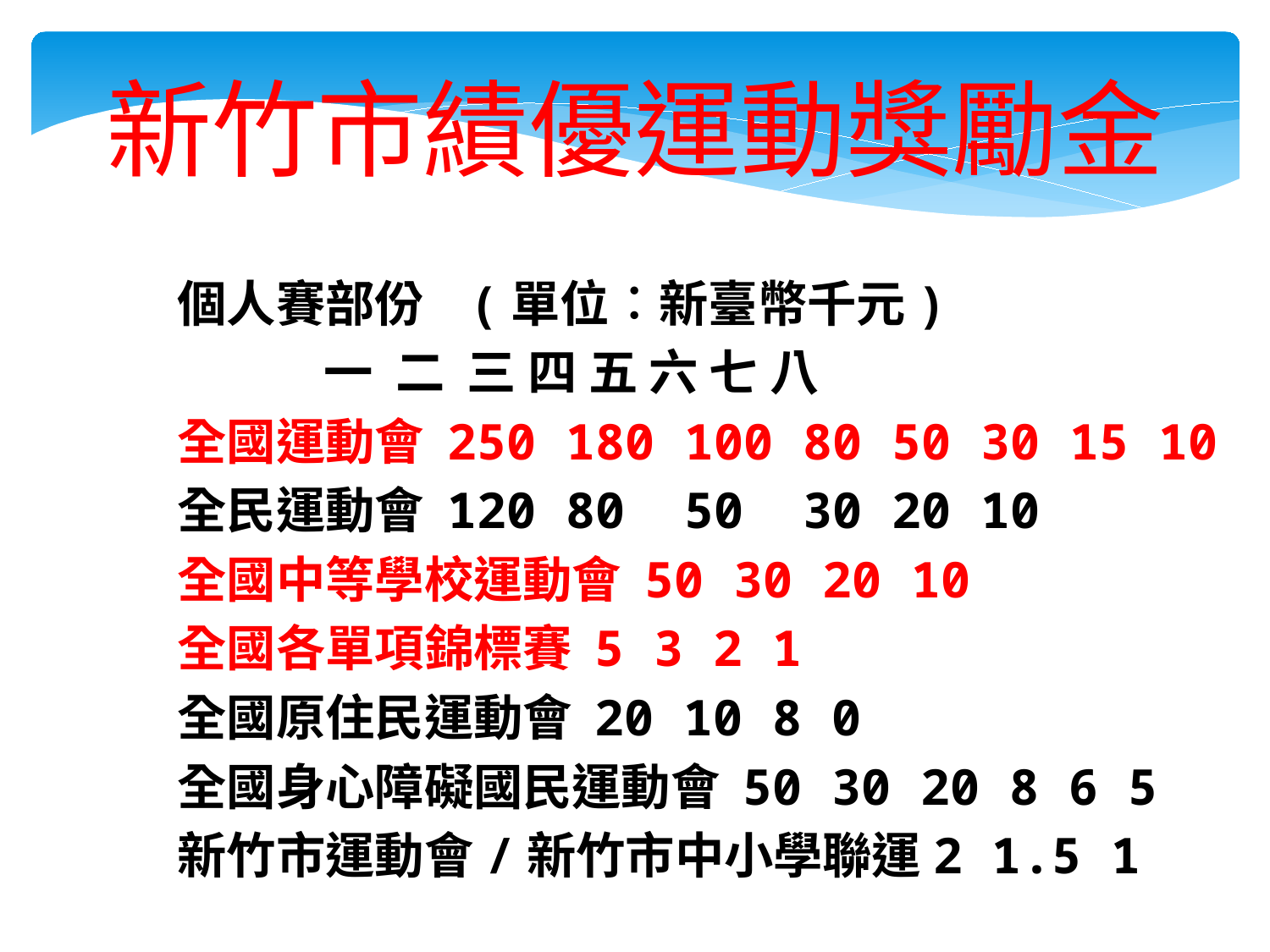

新竹市績優運動獎勵金
個人賽部份   (單位︰新臺幣千元)
            一  二  三 四 五 六 七 八
全國運動會 250 180 100 80 50 30 15 10
全民運動會 120 80  50  30 20 10
全國中等學校運動會 50 30 20 10
全國各單項錦標賽 5 3 2 1
全國原住民運動會 20 10 8 0
全國身心障礙國民運動會 50 30 20 8 6 5
新竹市運動會/新竹市中小學聯運2 1.5 1